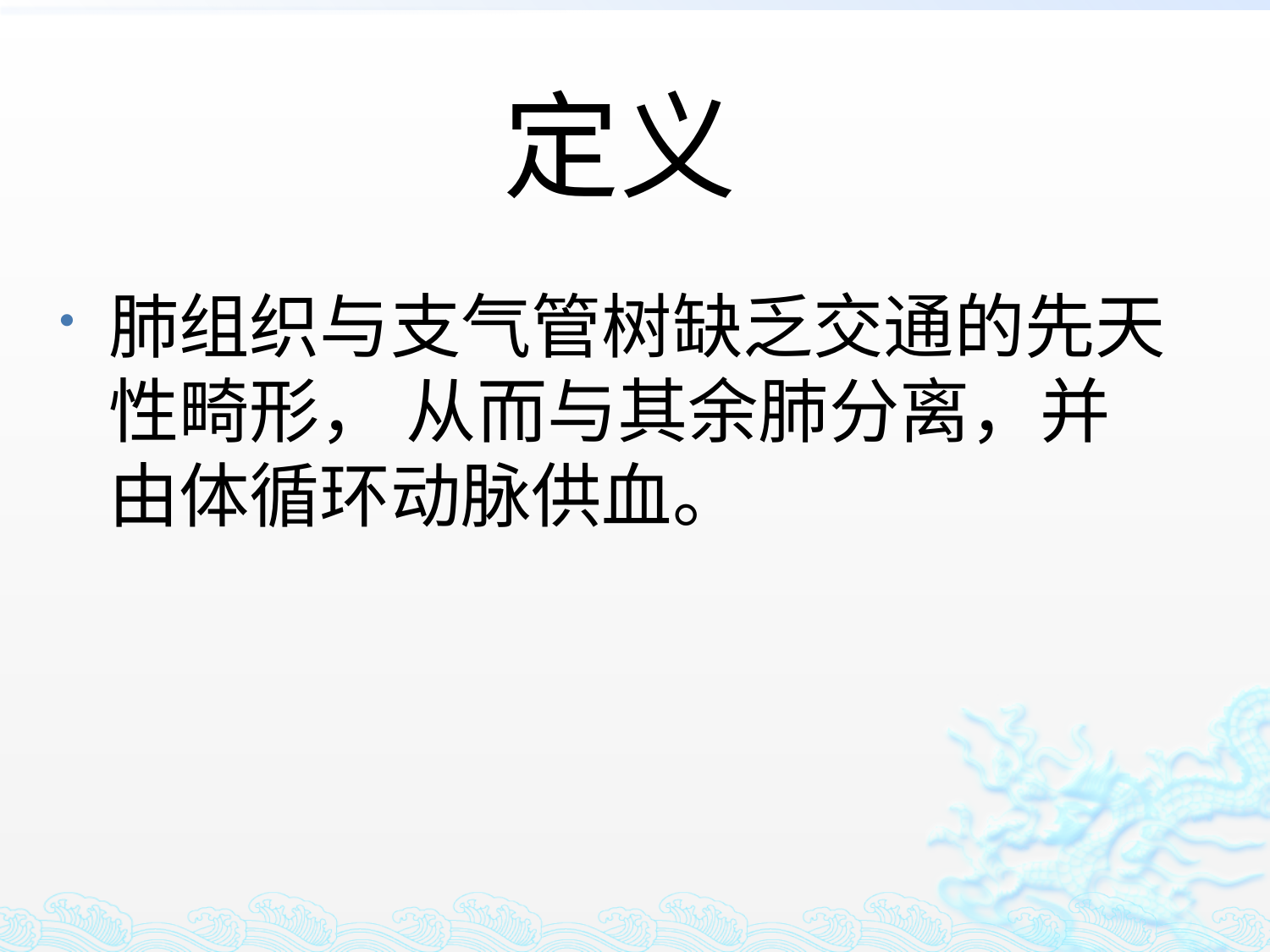

定义
肺组织与支气管树缺乏交通的先天性畸形， 从而与其余肺分离，并由体循环动脉供血。